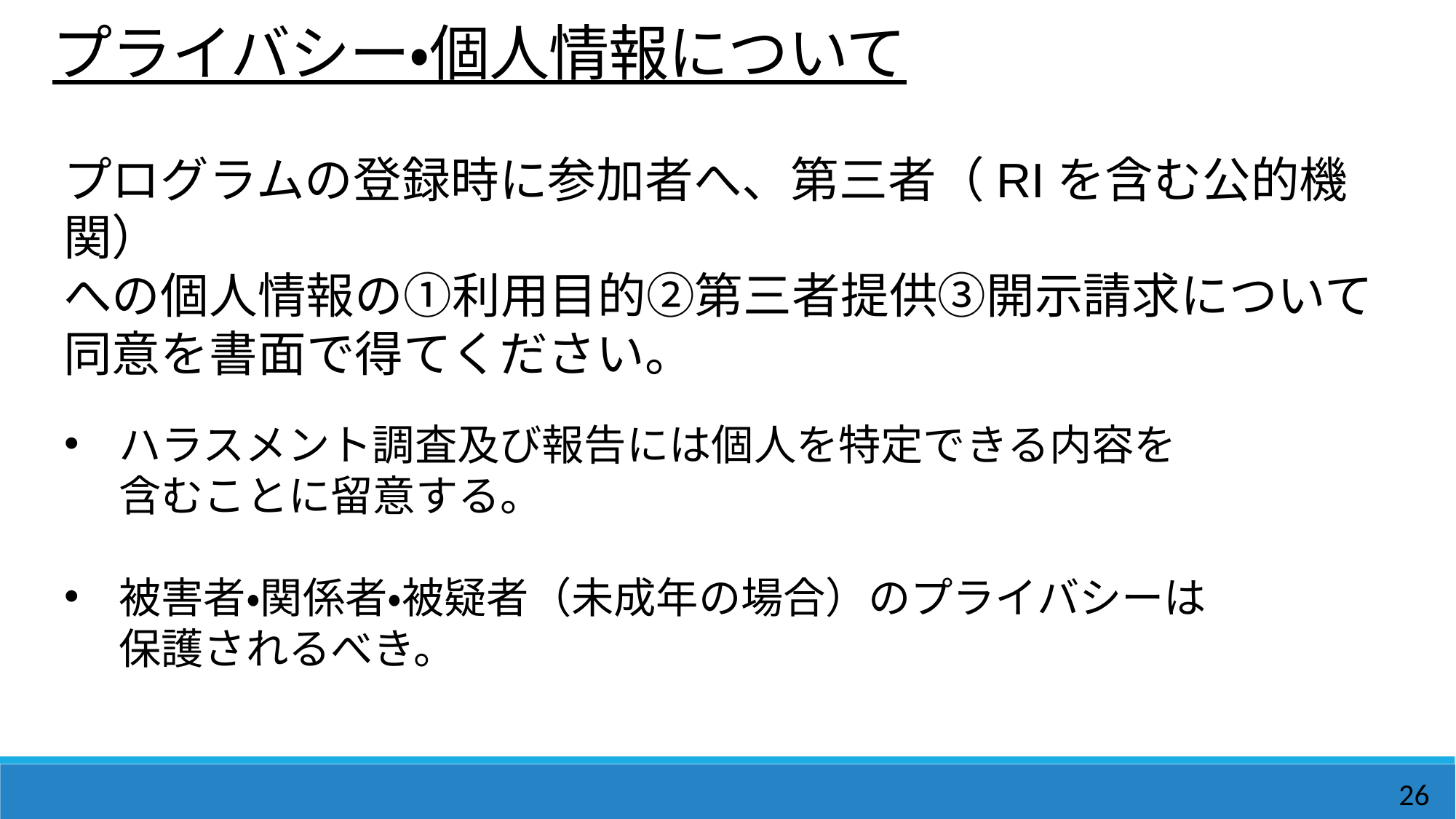

プライバシー・個人情報について
プログラムの登録時に参加者へ、第三者（RIを含む公的機関）
への個人情報の①利用目的②第三者提供③開示請求について
同意を書面で得てください。
ハラスメント調査及び報告には個人を特定できる内容を
含むことに留意する。

被害者・関係者・被疑者（未成年の場合）のプライバシーは
保護されるべき。
26